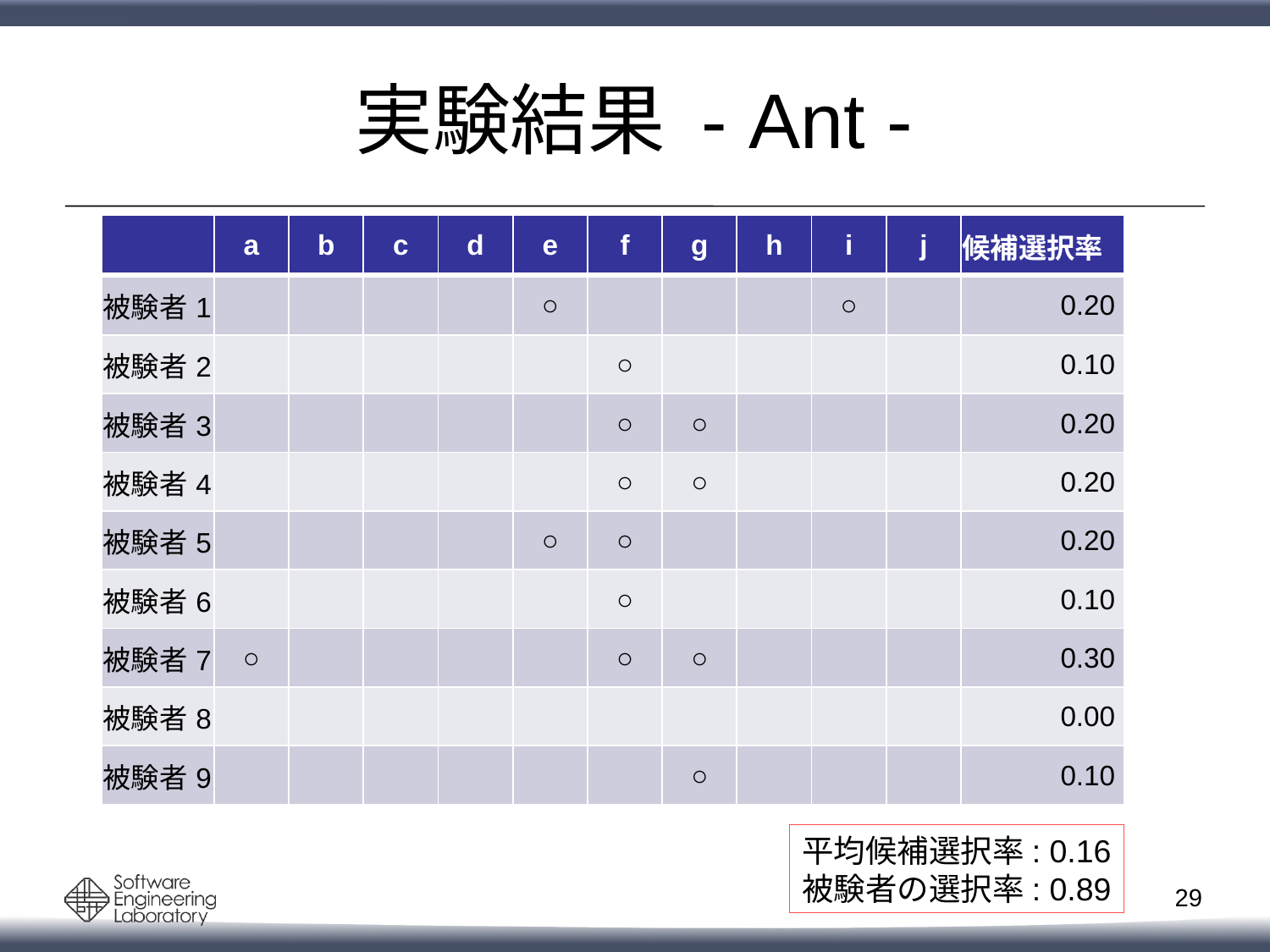

# 実験結果 - Ant -
|  | a | b | c | d | e | f | g | h | i | j | 候補選択率 |
| --- | --- | --- | --- | --- | --- | --- | --- | --- | --- | --- | --- |
| 被験者1 |  |  |  |  | ○ |  |  |  | ○ |  | 0.20 |
| 被験者2 |  |  |  |  |  | ○ |  |  |  |  | 0.10 |
| 被験者3 |  |  |  |  |  | ○ | ○ |  |  |  | 0.20 |
| 被験者4 |  |  |  |  |  | ○ | ○ |  |  |  | 0.20 |
| 被験者5 |  |  |  |  | ○ | ○ |  |  |  |  | 0.20 |
| 被験者6 |  |  |  |  |  | ○ |  |  |  |  | 0.10 |
| 被験者7 | ○ |  |  |  |  | ○ | ○ |  |  |  | 0.30 |
| 被験者8 |  |  |  |  |  |  |  |  |  |  | 0.00 |
| 被験者9 |  |  |  |  |  |  | ○ |  |  |  | 0.10 |
平均候補選択率: 0.16
被験者の選択率: 0.89
29